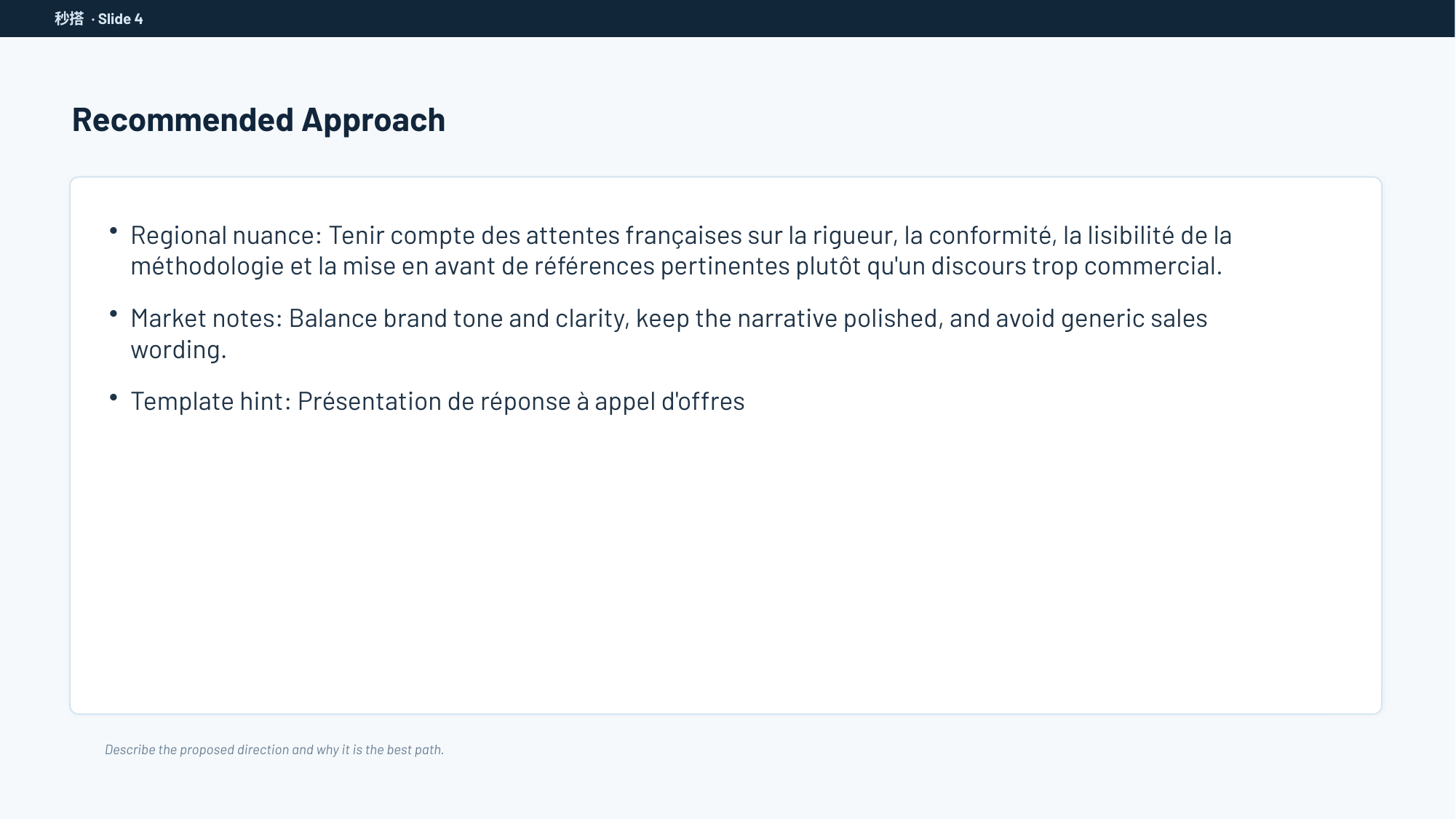

秒搭 · Slide 4
Recommended Approach

Regional nuance: Tenir compte des attentes françaises sur la rigueur, la conformité, la lisibilité de la méthodologie et la mise en avant de références pertinentes plutôt qu'un discours trop commercial.
Market notes: Balance brand tone and clarity, keep the narrative polished, and avoid generic sales wording.
Template hint: Présentation de réponse à appel d'offres
Describe the proposed direction and why it is the best path.